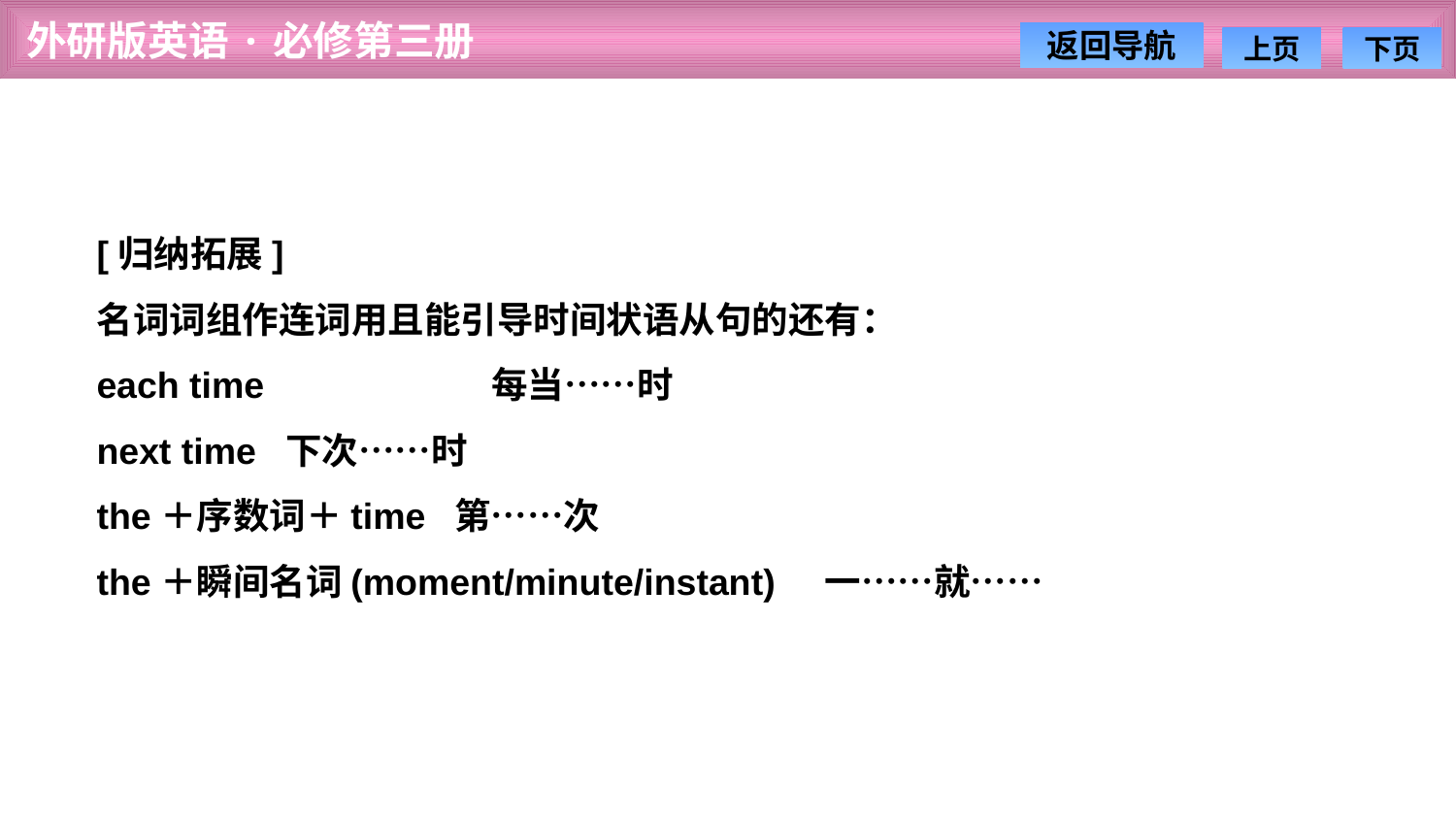

[归纳拓展]
名词词组作连词用且能引导时间状语从句的还有：
each time　　　　　　每当……时
next time  下次……时
the＋序数词＋time  第……次
the＋瞬间名词(moment/minute/instant)  	一……就……